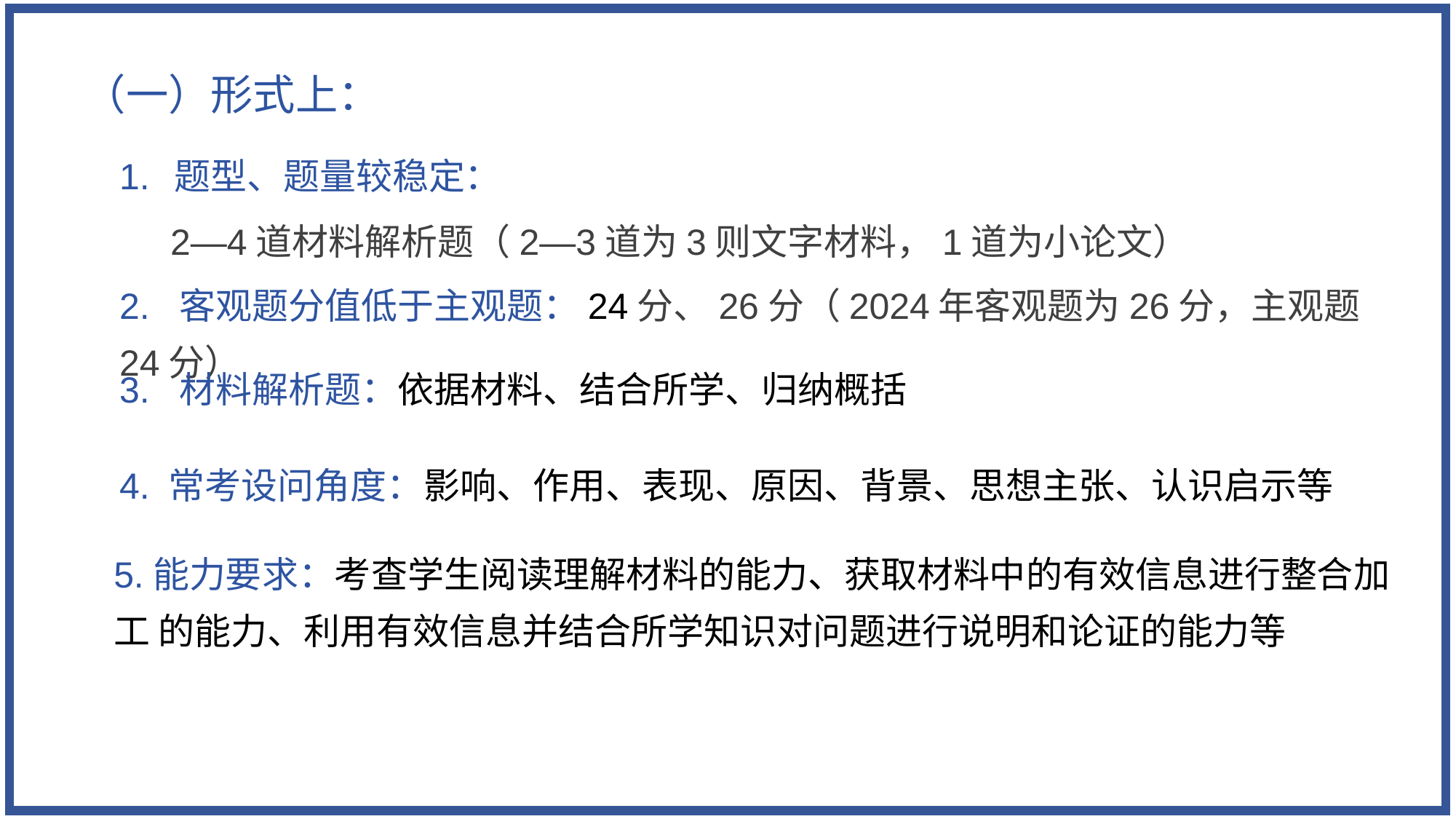

（一）形式上：
题型、题量较稳定：
     2—4道材料解析题（2—3道为3则文字材料，1道为小论文）
2.  客观题分值低于主观题：24分、26分（2024年客观题为26分，主观题24分）
3.  材料解析题：依据材料、结合所学、归纳概括
4. 常考设问角度：影响、作用、表现、原因、背景、思想主张、认识启示等
5.能力要求：考查学生阅读理解材料的能力、获取材料中的有效信息进行整合加工 的能力、利用有效信息并结合所学知识对问题进行说明和论证的能力等